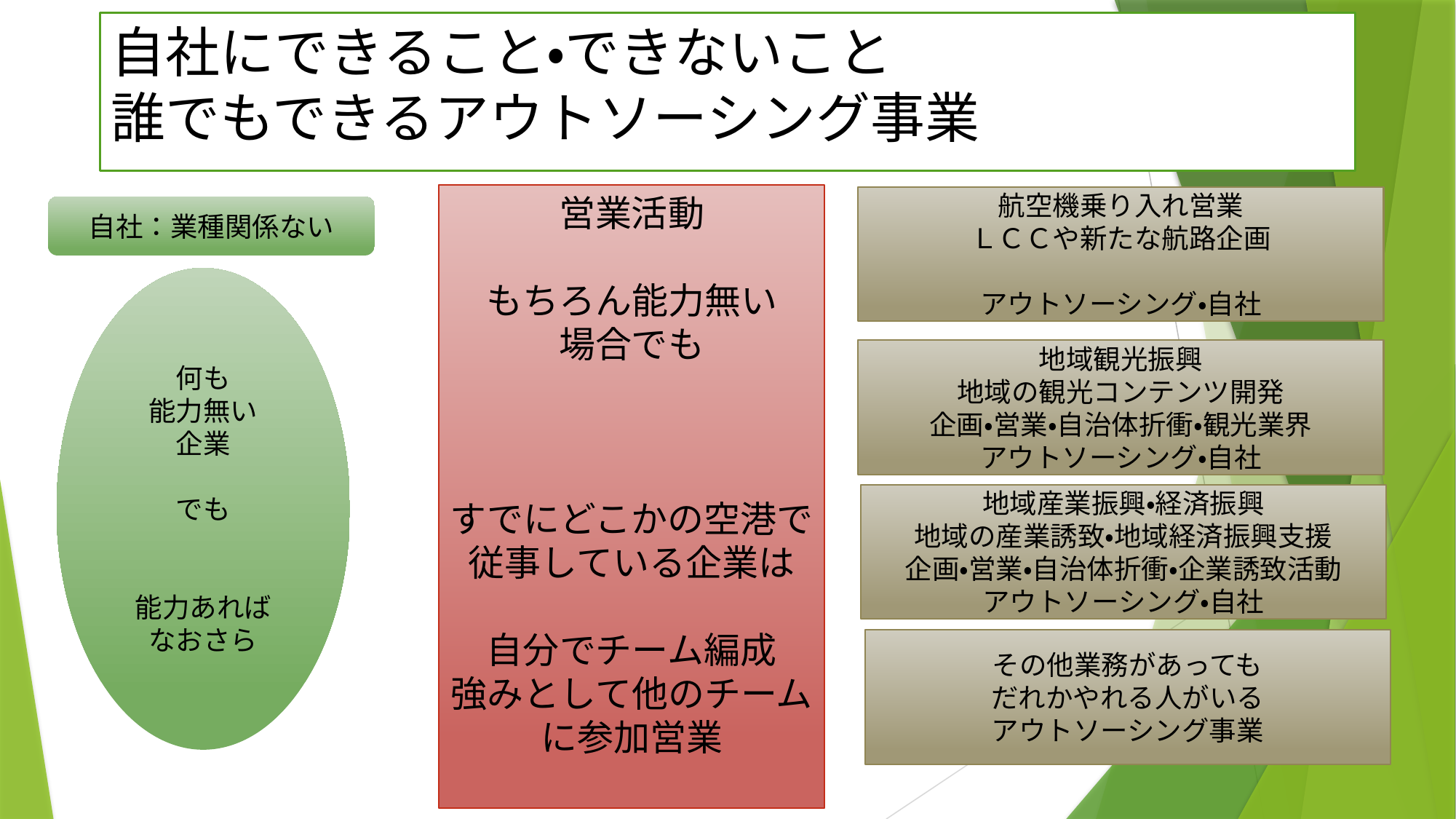

# 自社にできること・できないこと 誰でもできるアウトソーシング事業
営業活動

もちろん能力無い
場合でも

すでにどこかの空港で従事している企業は

自分でチーム編成
強みとして他のチームに参加営業

航空機乗り入れ営業
ＬＣＣや新たな航路企画

アウトソーシング・自社
自社：業種関係ない
何も
能力無い
企業

でも

能力あれば
なおさら
地域観光振興
地域の観光コンテンツ開発
企画・営業・自治体折衝・観光業界
アウトソーシング・自社
地域産業振興・経済振興
地域の産業誘致・地域経済振興支援
企画・営業・自治体折衝・企業誘致活動
アウトソーシング・自社
その他業務があっても
だれかやれる人がいる
アウトソーシング事業